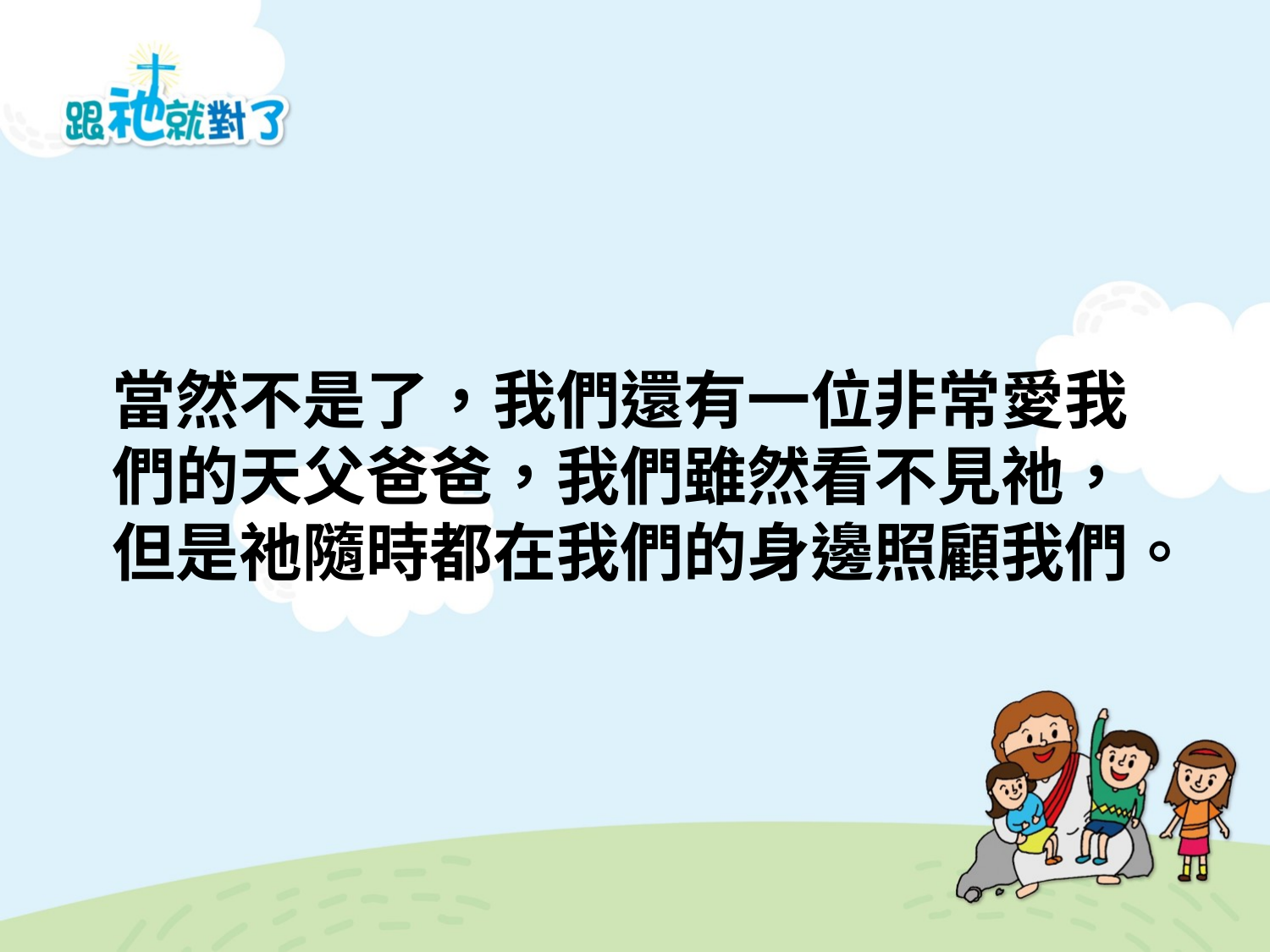

當然不是了，我們還有一位非常愛我們的天父爸爸，我們雖然看不見祂，但是祂隨時都在我們的身邊照顧我們。